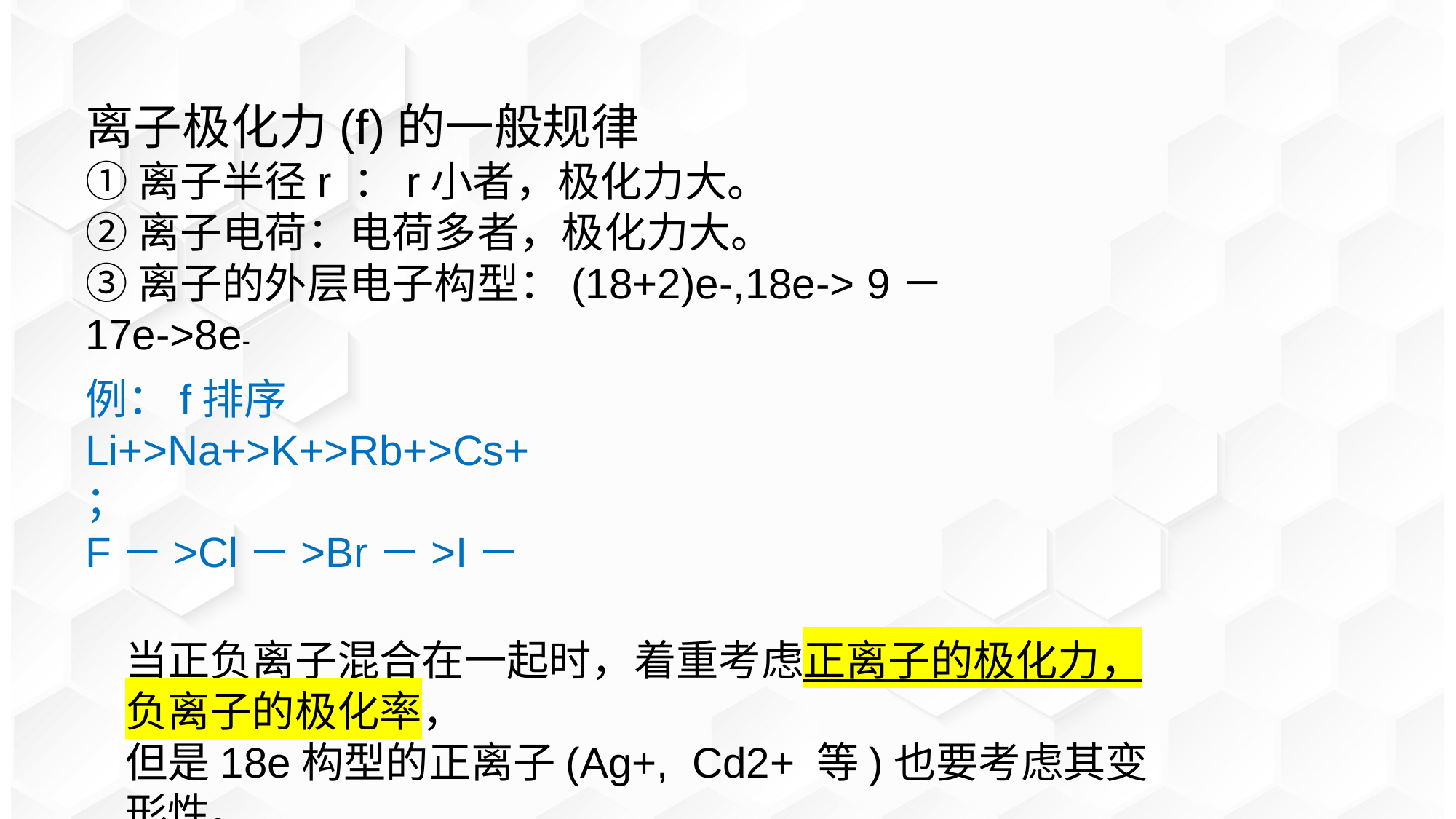

离子极化力(f)的一般规律
①离子半径r ：r小者，极化力大。
②离子电荷：电荷多者，极化力大。
③离子的外层电子构型：(18+2)e-,18e-> 9－17e->8e-
例：f排序
Li+>Na+>K+>Rb+>Cs+；
F－>Cl－>Br－>I－

当正负离子混合在一起时，着重考虑正离子的极化力，负离子的极化率，
但是18e构型的正离子(Ag+,  Cd2+ 等)也要考虑其变形性。